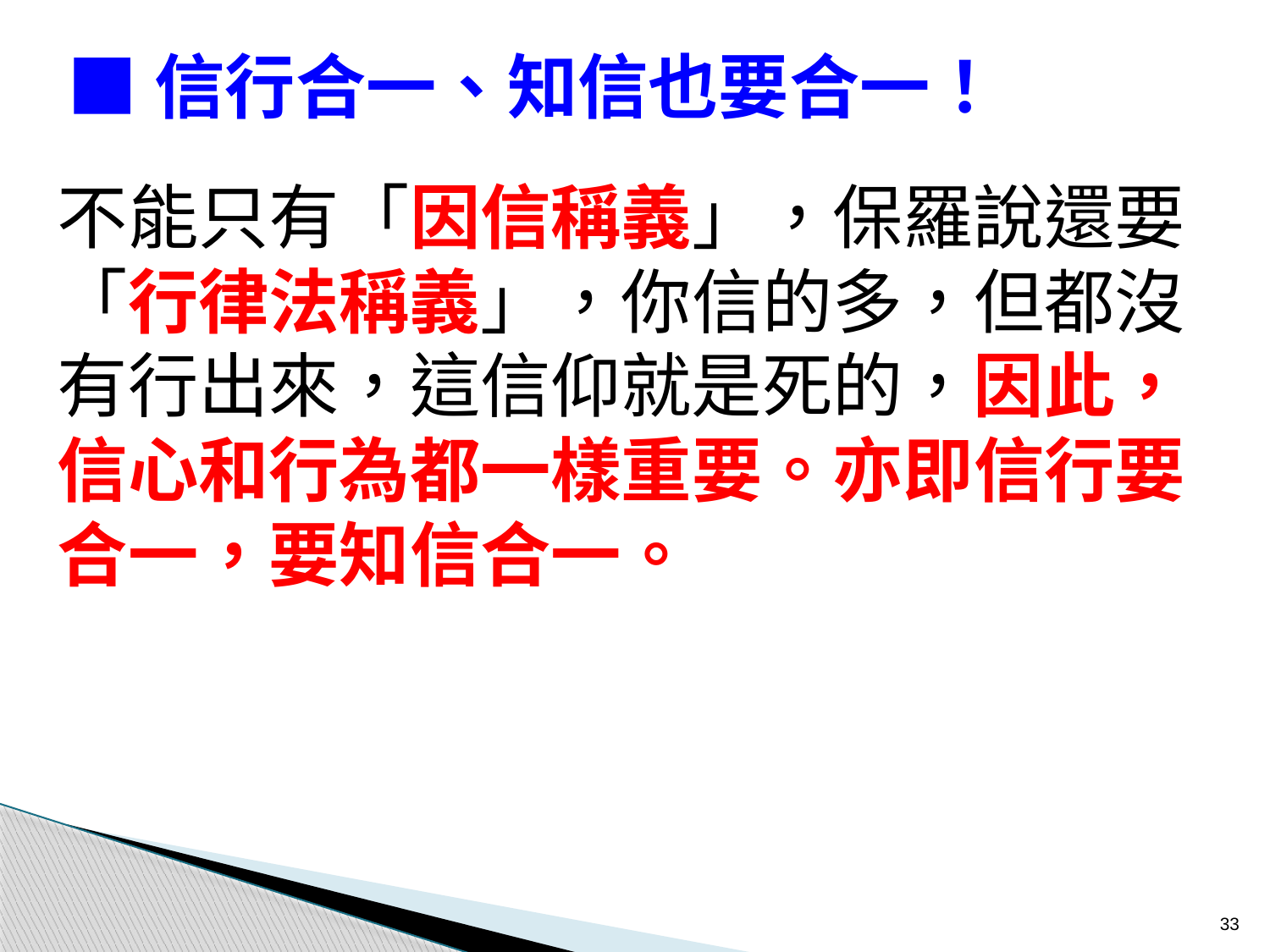

■信行合一、知信也要合一！
不能只有「因信稱義」，保羅說還要「行律法稱義」，你信的多，但都沒有行出來，這信仰就是死的，因此，信心和行為都一樣重要。亦即信行要合一，要知信合一。
33